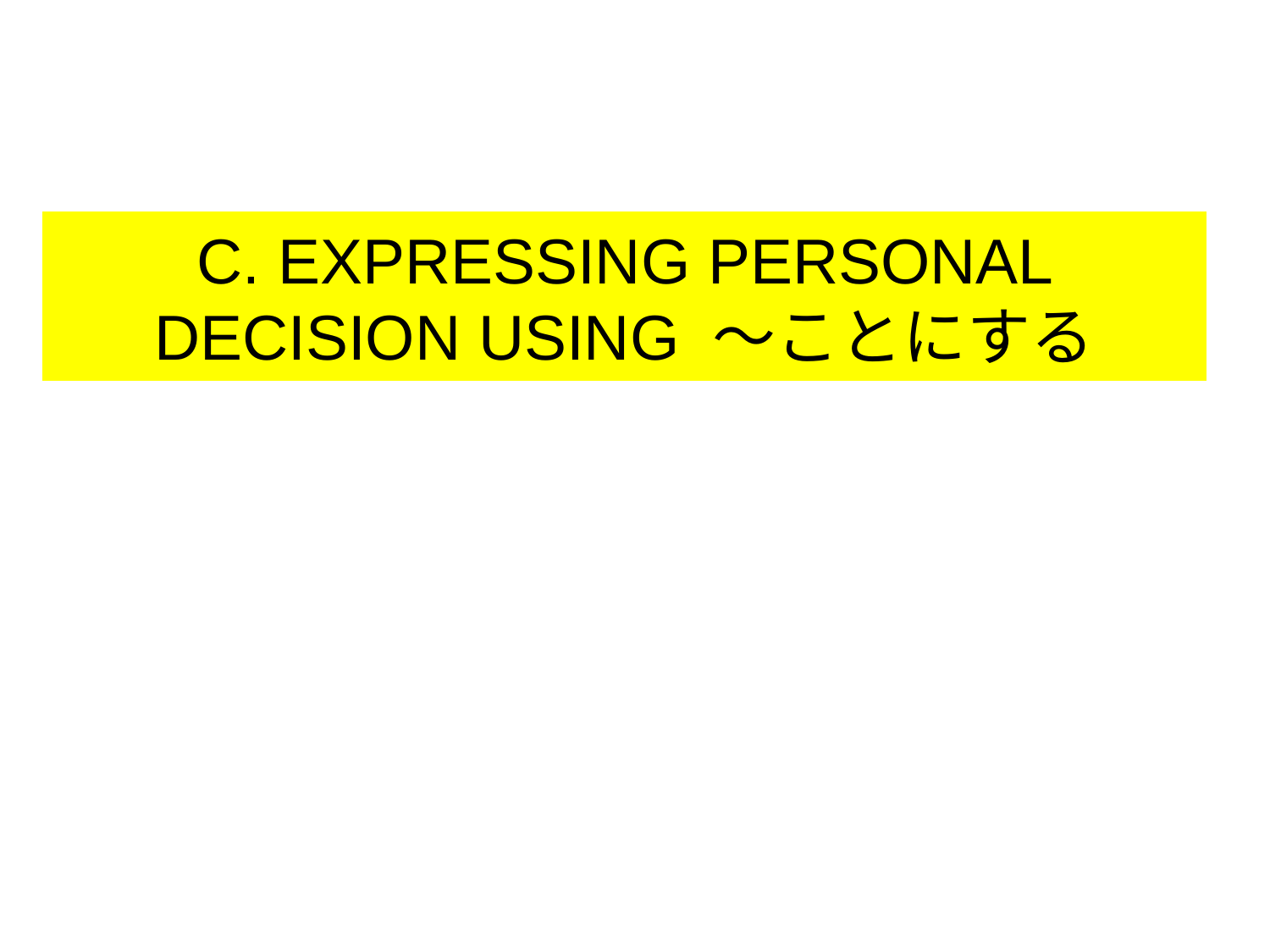

# C. Expressing personal decision using 〜ことにする